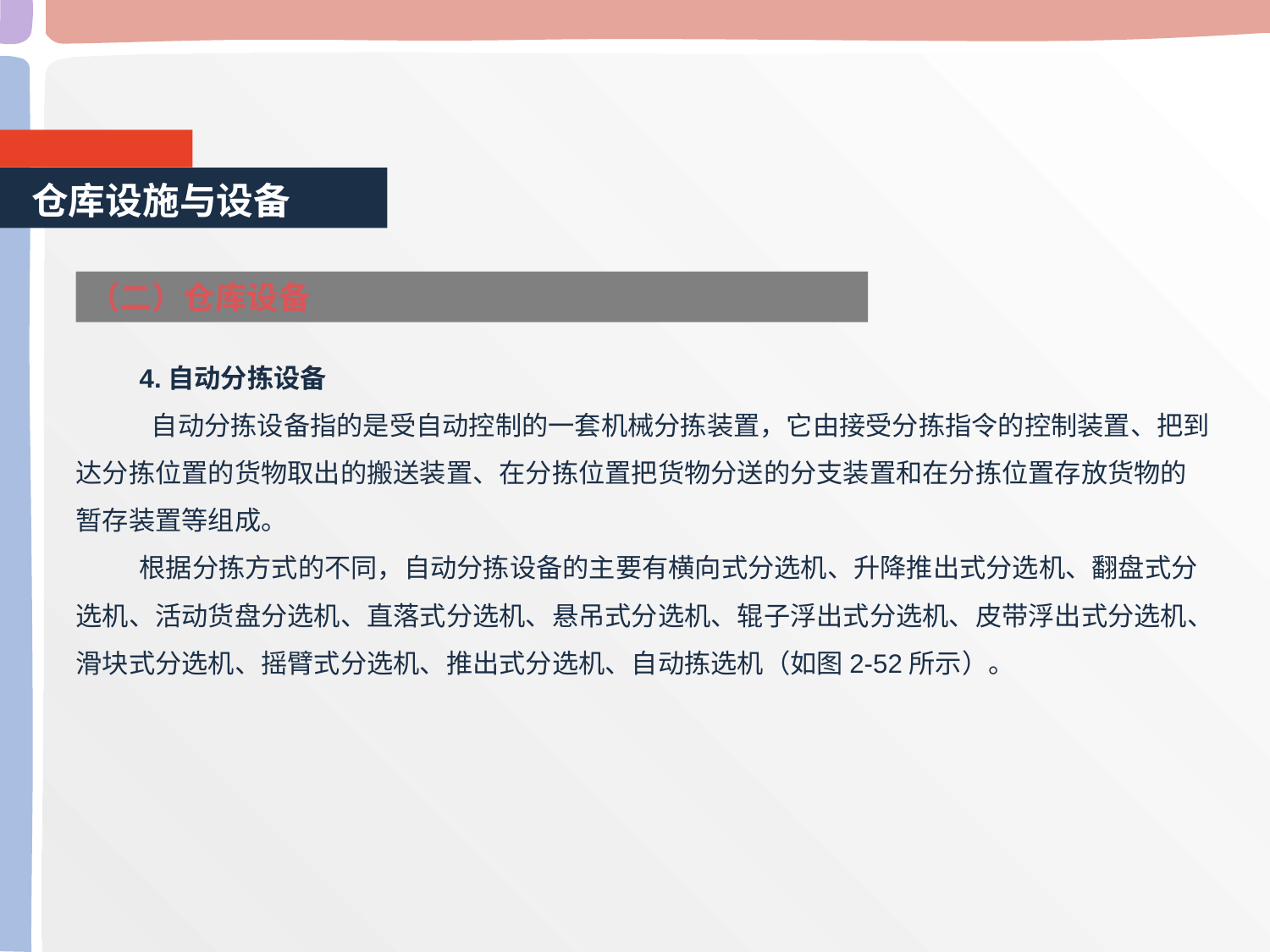

仓库设施与设备
（二）仓库设备
4.自动分拣设备
 自动分拣设备指的是受自动控制的一套机械分拣装置，它由接受分拣指令的控制装置、把到达分拣位置的货物取出的搬送装置、在分拣位置把货物分送的分支装置和在分拣位置存放货物的暂存装置等组成。
根据分拣方式的不同，自动分拣设备的主要有横向式分选机、升降推出式分选机、翻盘式分选机、活动货盘分选机、直落式分选机、悬吊式分选机、辊子浮出式分选机、皮带浮出式分选机、滑块式分选机、摇臂式分选机、推出式分选机、自动拣选机（如图2-52所示）。